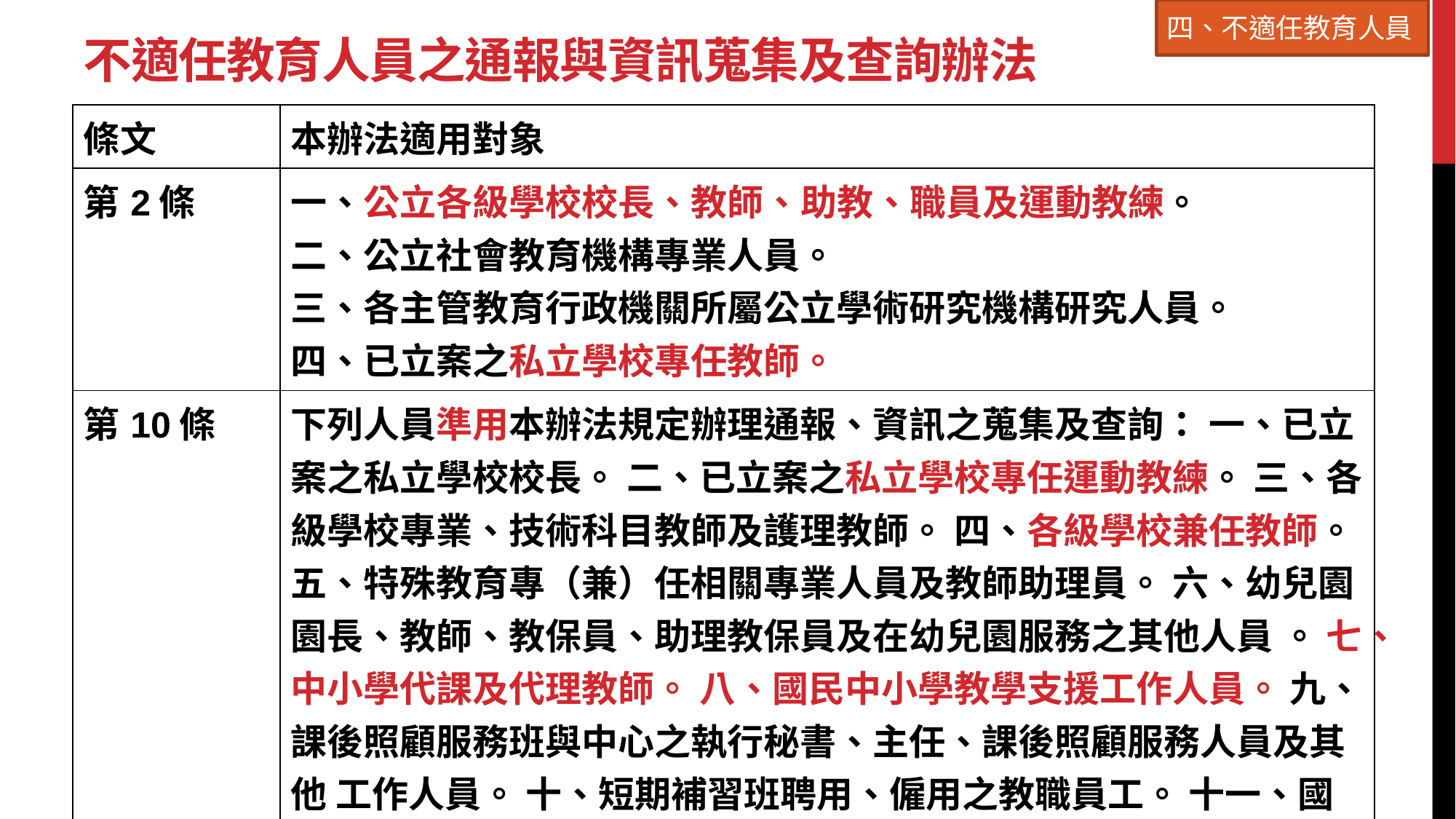

四、不適任教育人員
# 不適任教育人員之通報與資訊蒐集及查詢辦法
| 條文 | 本辦法適用對象 |
| --- | --- |
| 第2條 | 一、公立各級學校校長、教師、助教、職員及運動教練。 二、公立社會教育機構專業人員。 三、各主管教育行政機關所屬公立學術研究機構研究人員。 四、已立案之私立學校專任教師。 |
| 第10條 | 下列人員準用本辦法規定辦理通報、資訊之蒐集及查詢： 一、已立案之私立學校校長。 二、已立案之私立學校專任運動教練。 三、各級學校專業、技術科目教師及護理教師。 四、各級學校兼任教師。 五、特殊教育專（兼）任相關專業人員及教師助理員。 六、幼兒園園長、教師、教保員、助理教保員及在幼兒園服務之其他人員 。 七、中小學代課及代理教師。 八、國民中小學教學支援工作人員。 九、課後照顧服務班與中心之執行秘書、主任、課後照顧服務人員及其他 工作人員。 十、短期補習班聘用、僱用之教職員工。 十一、國民中小學及直轄市、縣（市）政府聘用之專任專業輔導人員、專 任輔導人員、社會工作人員。 十二、軍訓教官。 |

|  |
| --- |